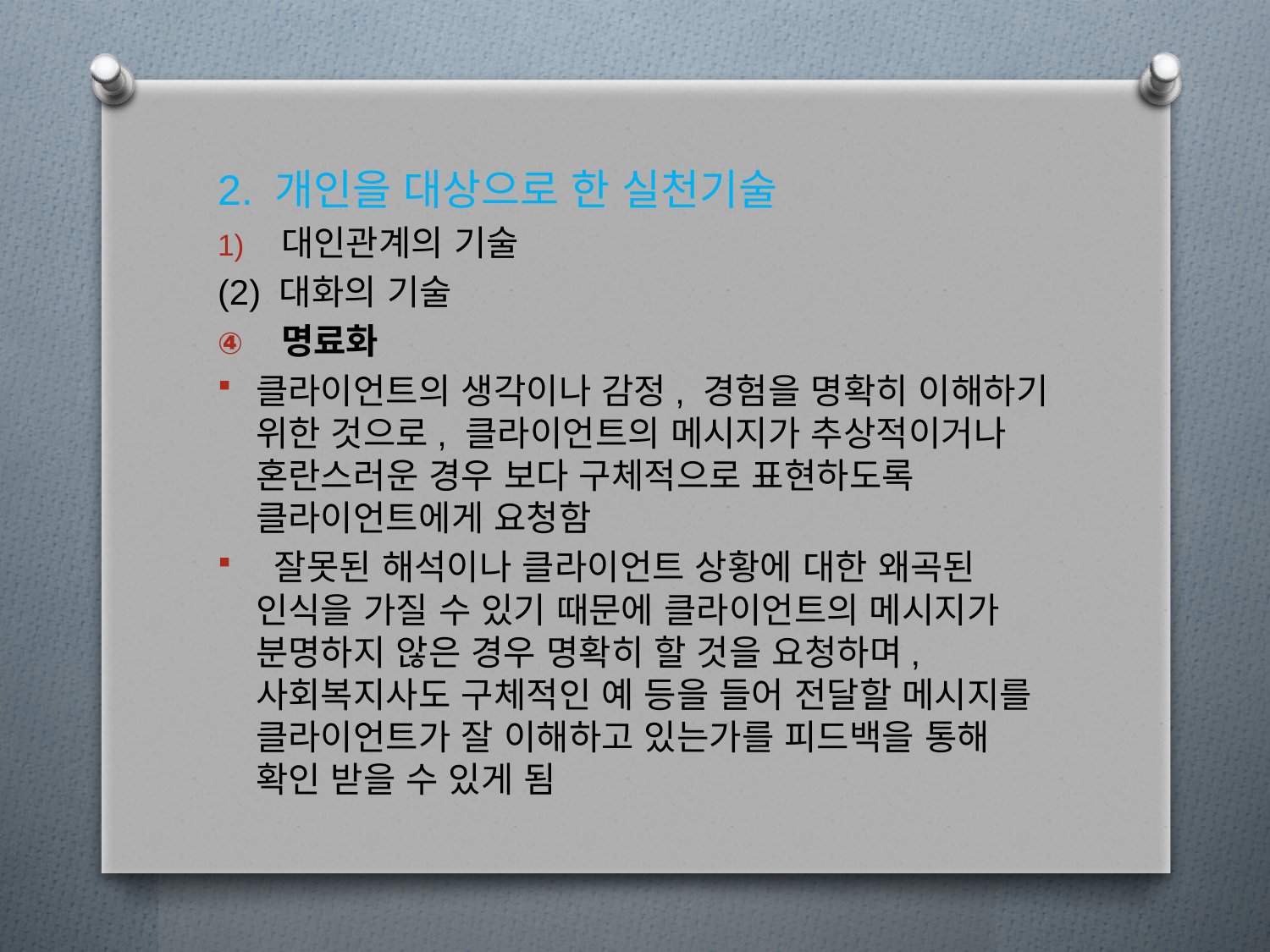

2. 개인을 대상으로 한 실천기술
대인관계의 기술
(2) 대화의 기술
명료화
클라이언트의 생각이나 감정, 경험을 명확히 이해하기 위한 것으로, 클라이언트의 메시지가 추상적이거나 혼란스러운 경우 보다 구체적으로 표현하도록 클라이언트에게 요청함
 잘못된 해석이나 클라이언트 상황에 대한 왜곡된 인식을 가질 수 있기 때문에 클라이언트의 메시지가 분명하지 않은 경우 명확히 할 것을 요청하며, 사회복지사도 구체적인 예 등을 들어 전달할 메시지를 클라이언트가 잘 이해하고 있는가를 피드백을 통해 확인 받을 수 있게 됨